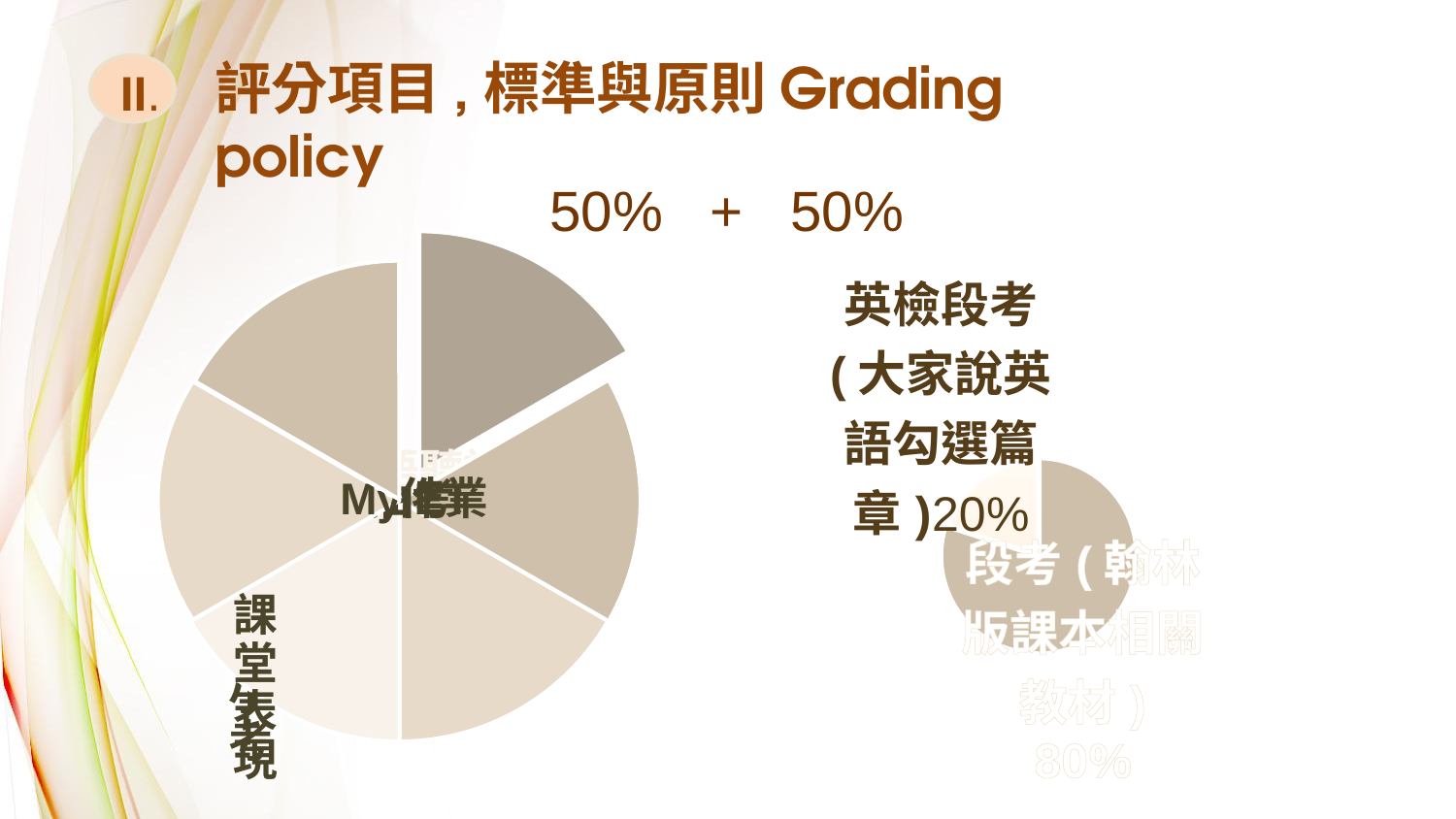

評分項目,標準與原則Grading policy
II.

50%   +   50%

### Chart

| Category | 銷售 |
|---|---|
| 段考 | 0.8 |
| 英檢段考 | 0.2 |
英語聽講
平時
小考
平時作業
 抽考
 My ET
 課堂表現